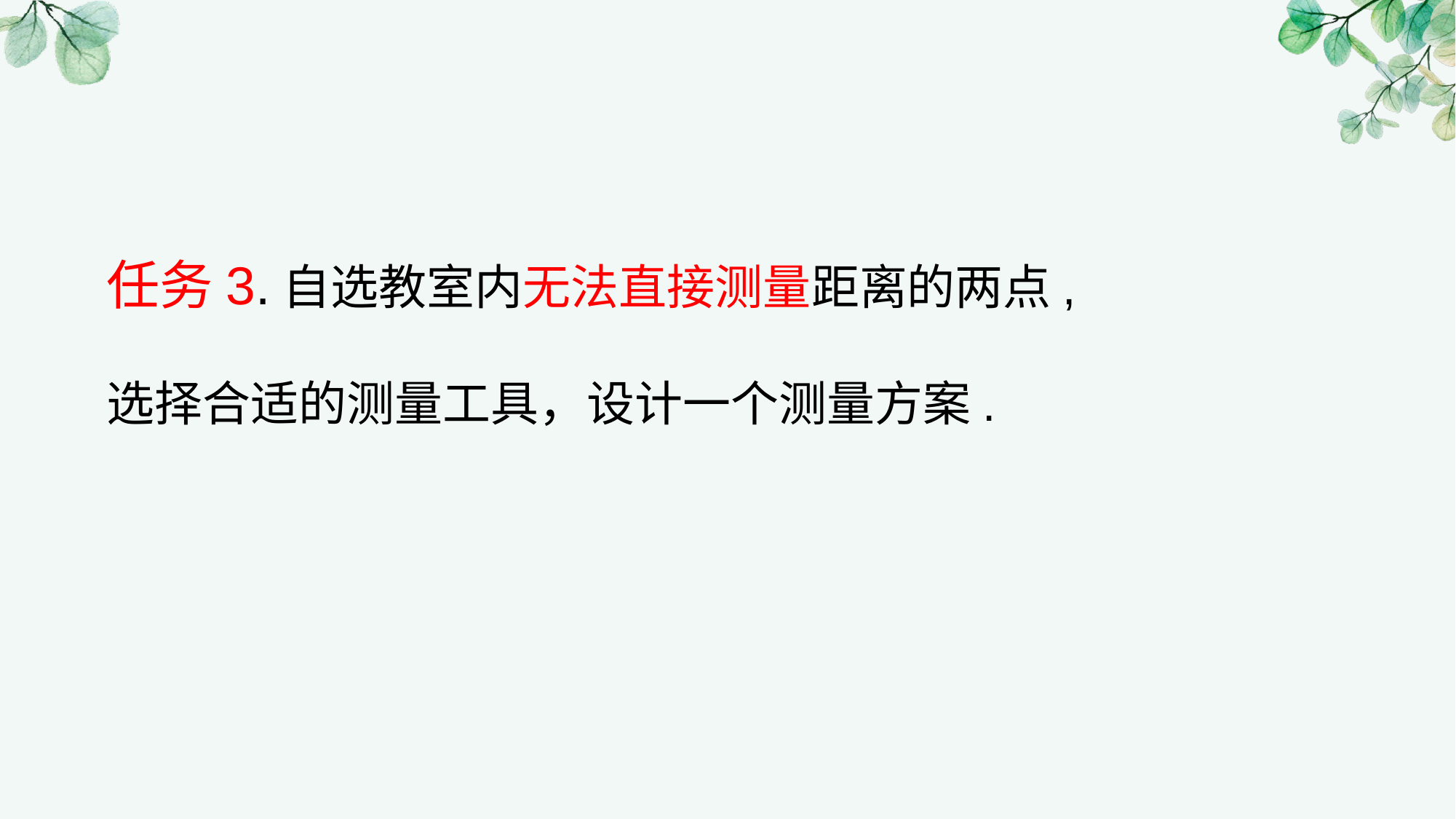

任务3.自选教室内无法直接测量距离的两点,
选择合适的测量工具，设计一个测量方案.